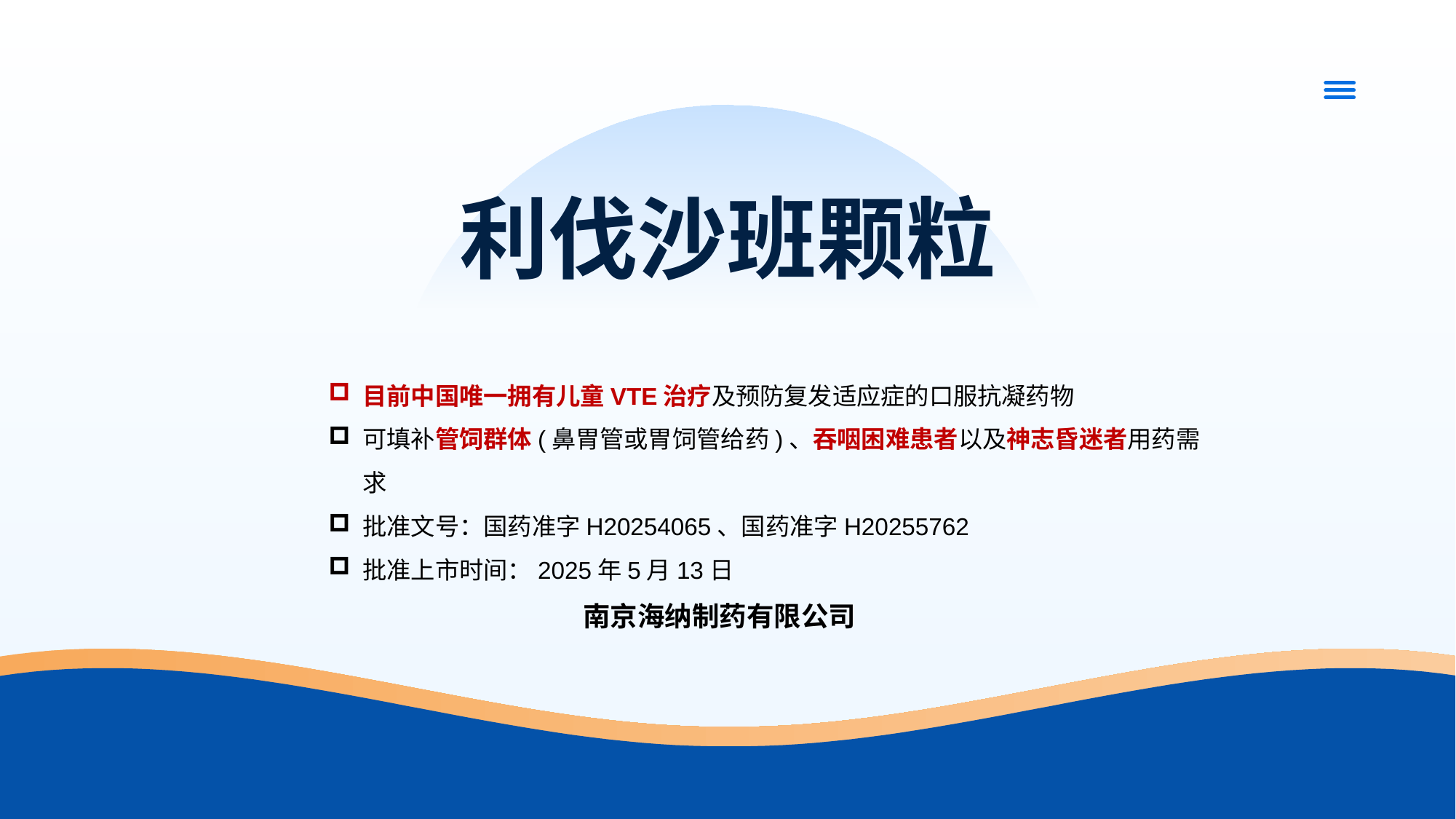

# 利伐沙班颗粒
目前中国唯一拥有儿童VTE治疗及预防复发适应症的口服抗凝药物
可填补管饲群体(鼻胃管或胃饲管给药)、吞咽困难患者以及神志昏迷者用药需求
批准文号：国药准字H20254065、国药准字H20255762
批准上市时间：2025年5月13日

南京海纳制药有限公司